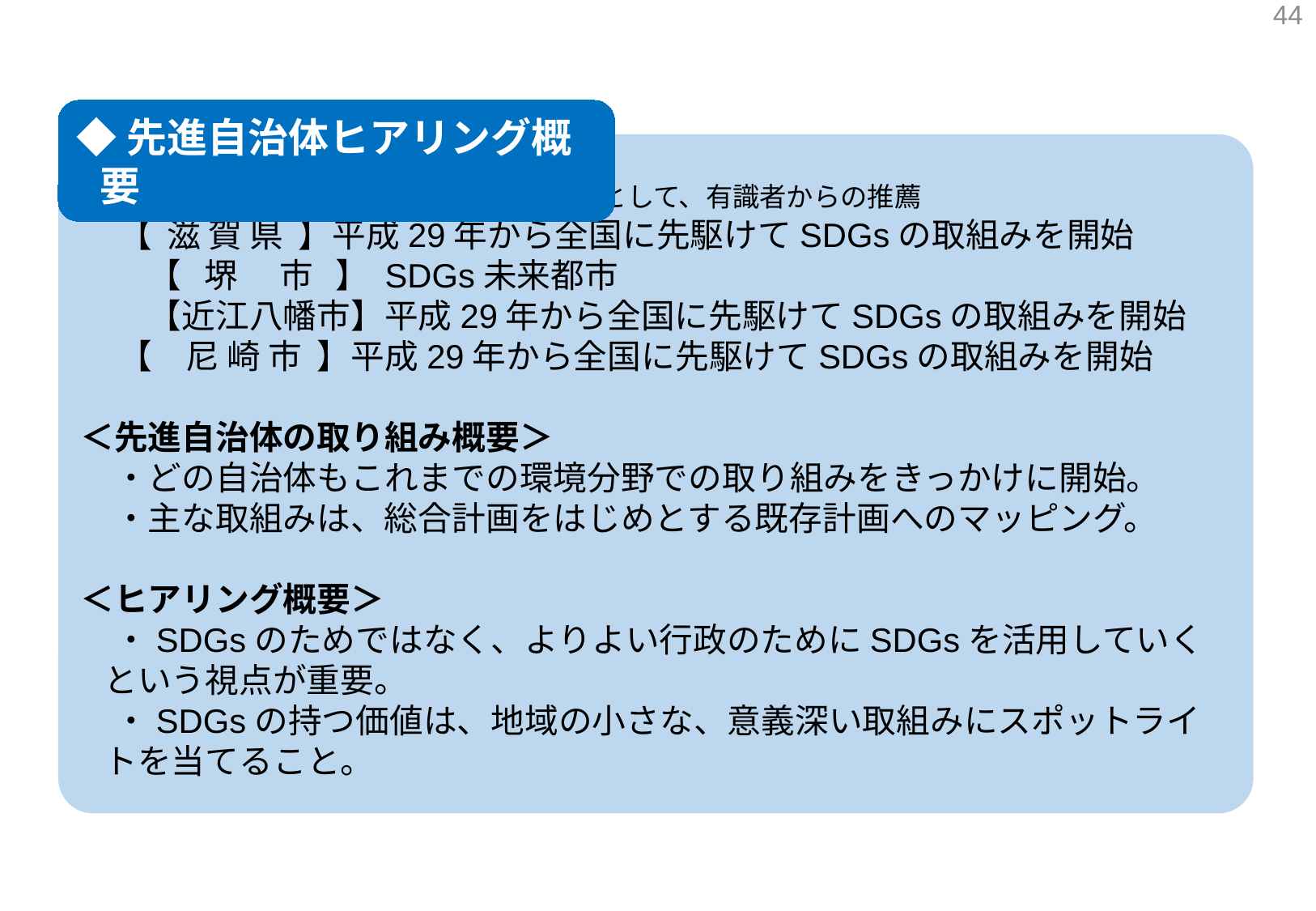

44
◆先進自治体ヒアリング概要
＜ヒアリング先＞ ※近畿の先進自治体として、有識者からの推薦
    【  滋 賀 県  】平成29年から全国に先駆けてSDGsの取組みを開始
　　【   堺　 市   】 SDGs未来都市
　　【近江八幡市】平成29年から全国に先駆けてSDGsの取組みを開始
    【　尼 崎 市  】平成29年から全国に先駆けてSDGsの取組みを開始

＜先進自治体の取り組み概要＞
　・どの自治体もこれまでの環境分野での取り組みをきっかけに開始。
　・主な取組みは、総合計画をはじめとする既存計画へのマッピング。

＜ヒアリング概要＞
　・SDGsのためではなく、よりよい行政のためにSDGsを活用していくという視点が重要。
　・SDGsの持つ価値は、地域の小さな、意義深い取組みにスポットライトを当てること。